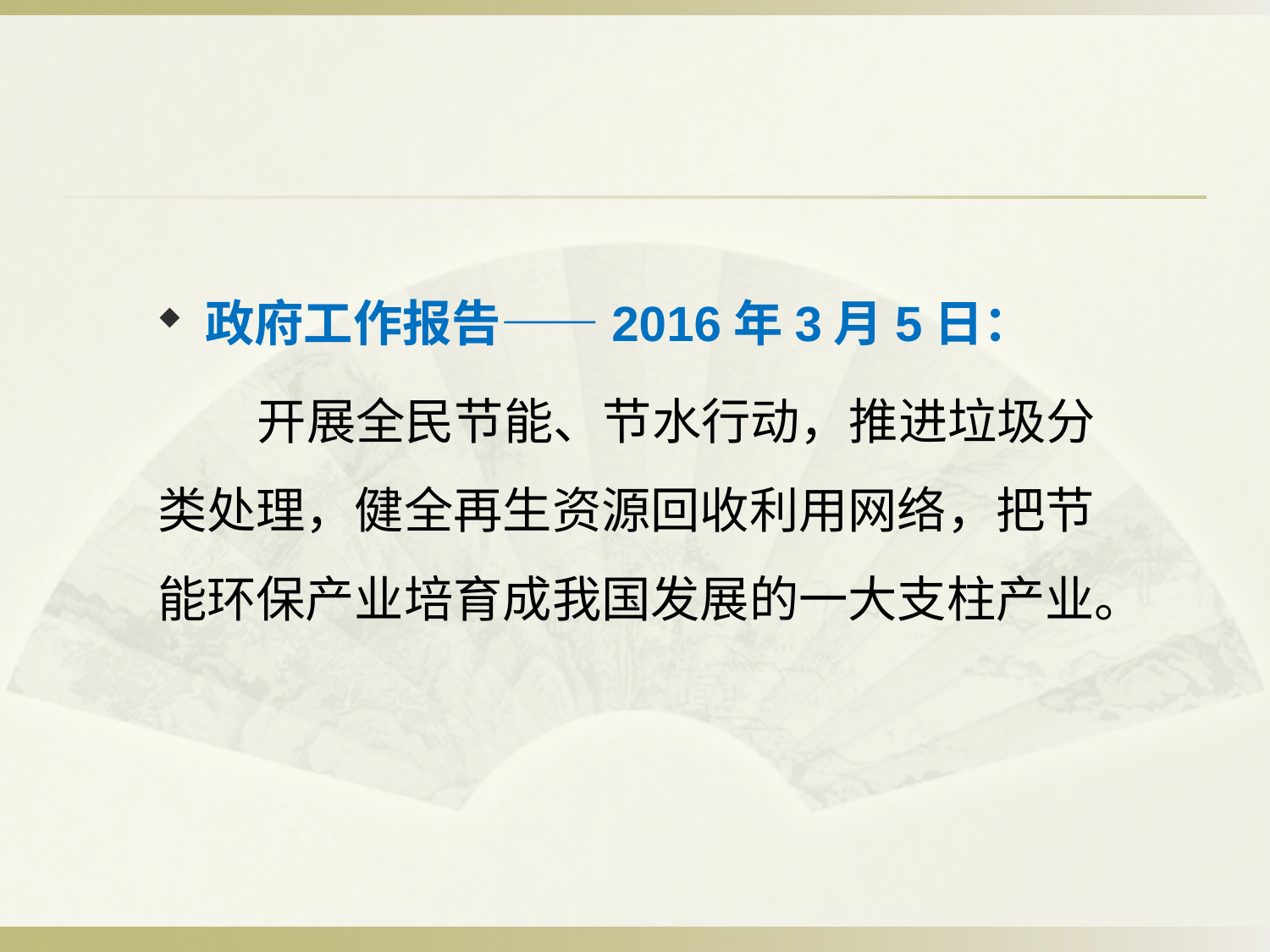

政府工作报告——2016年3月5日：
        开展全民节能、节水行动，推进垃圾分类处理，健全再生资源回收利用网络，把节能环保产业培育成我国发展的一大支柱产业。